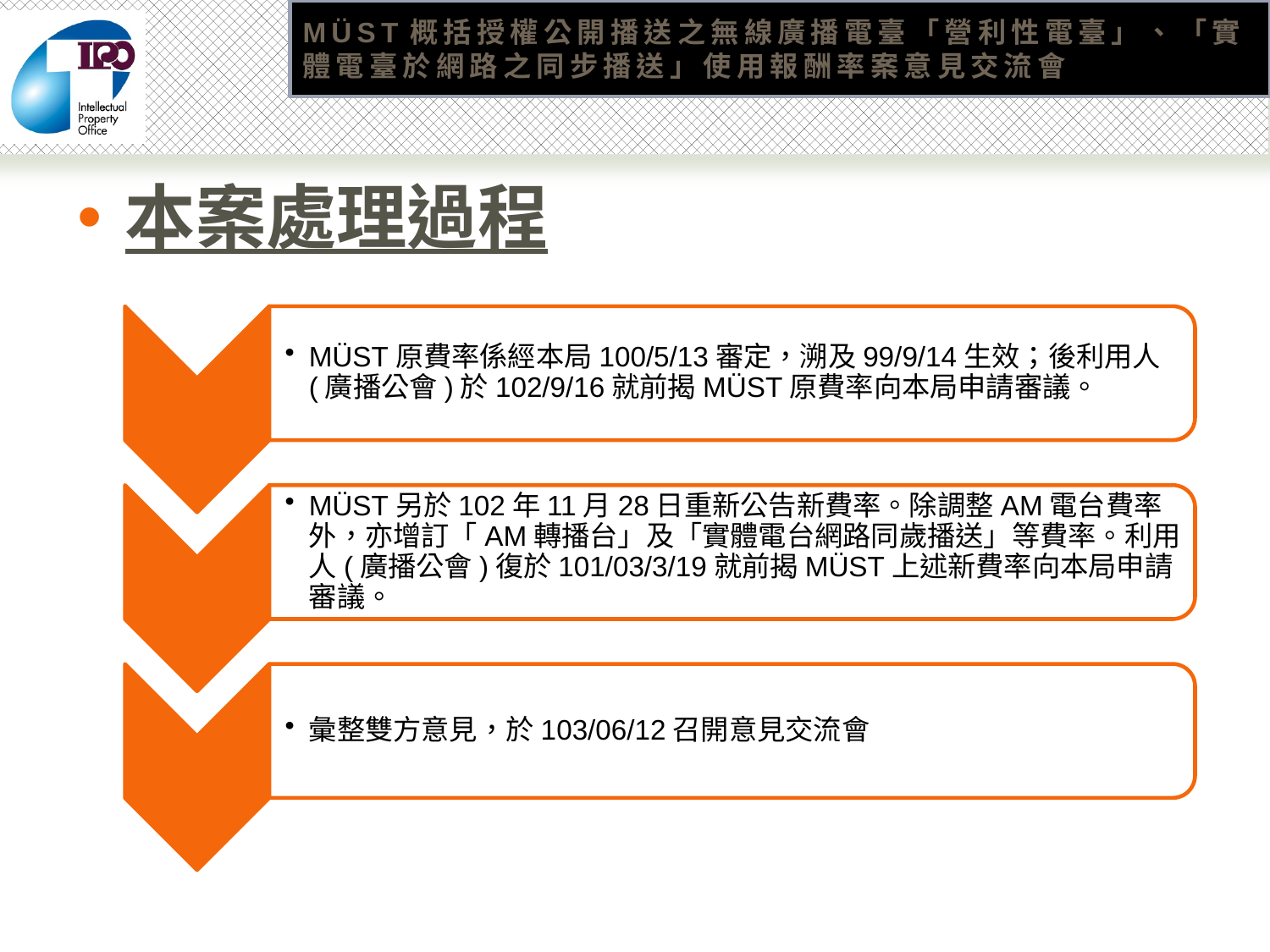

# MÜST概括授權公開播送之無線廣播電臺「營利性電臺」、「實體電臺於網路之同步播送」使用報酬率案意見交流會
本案處理過程

MÜST原費率係經本局100/5/13審定，溯及99/9/14生效；後利用人(廣播公會)於102/9/16就前揭MÜST原費率向本局申請審議。

MÜST另於102年11月28日重新公告新費率。除調整AM電台費率外，亦增訂「AM轉播台」及「實體電台網路同歲播送」等費率。利用人(廣播公會)復於101/03/3/19就前揭MÜST上述新費率向本局申請審議。

彙整雙方意見，於103/06/12召開意見交流會